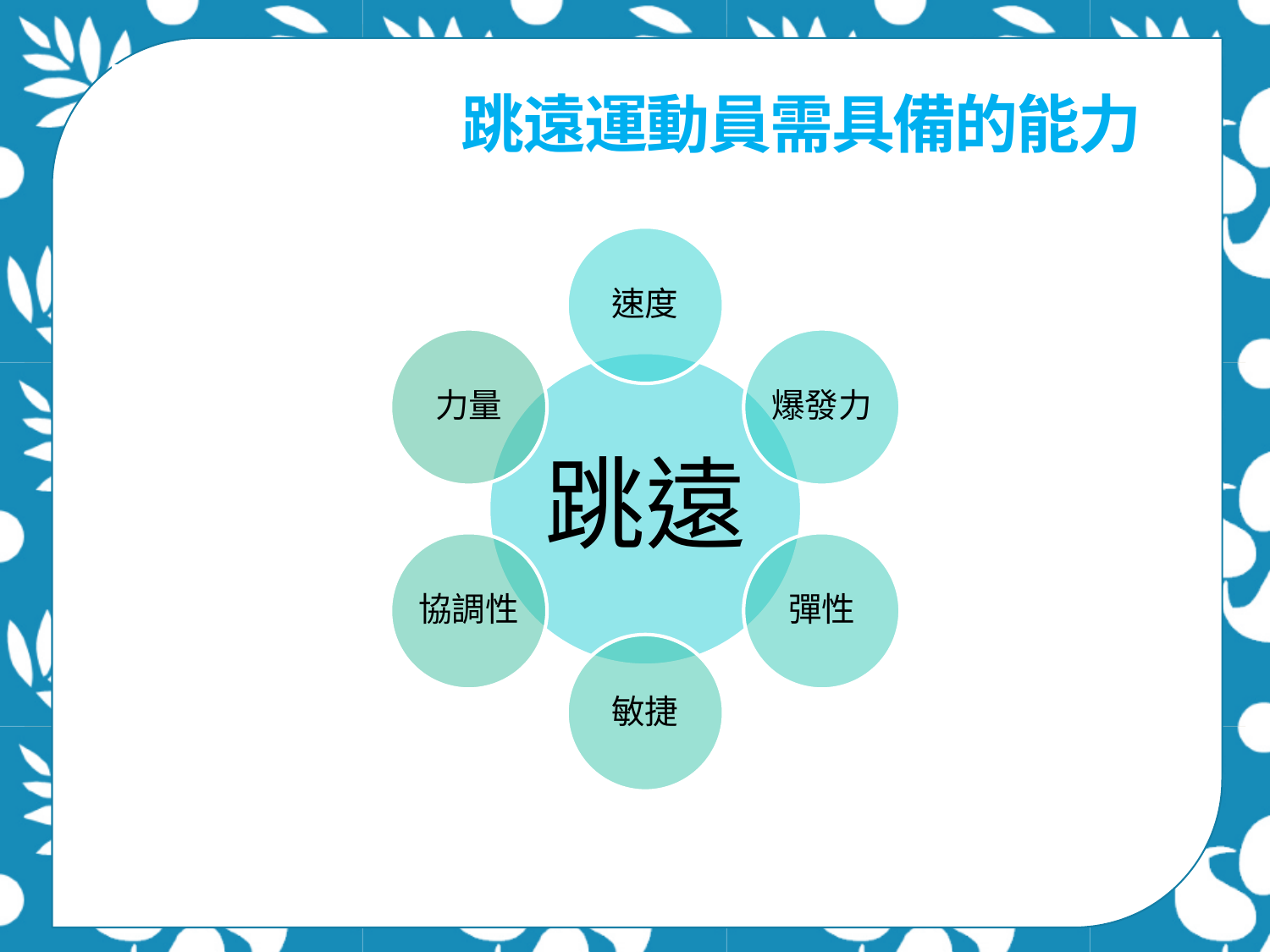

跳遠運動員需具備的能力
跳遠
速度
爆發力
彈性
敏捷
協調性
力量